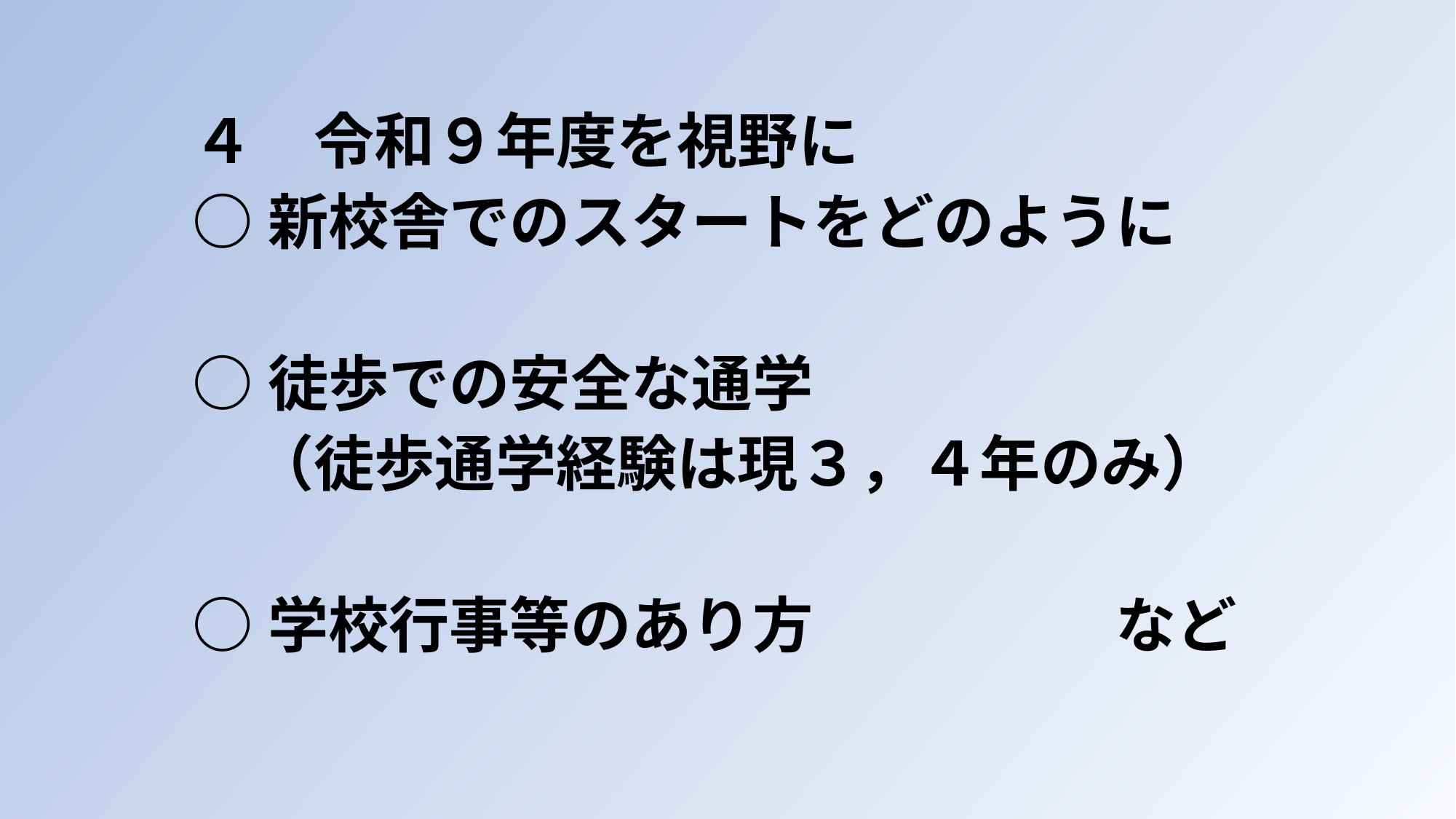

４　令和９年度を視野に
○新校舎でのスタートをどのように

○徒歩での安全な通学
　（徒歩通学経験は現３，４年のみ）

○学校行事等のあり方　　　　　など